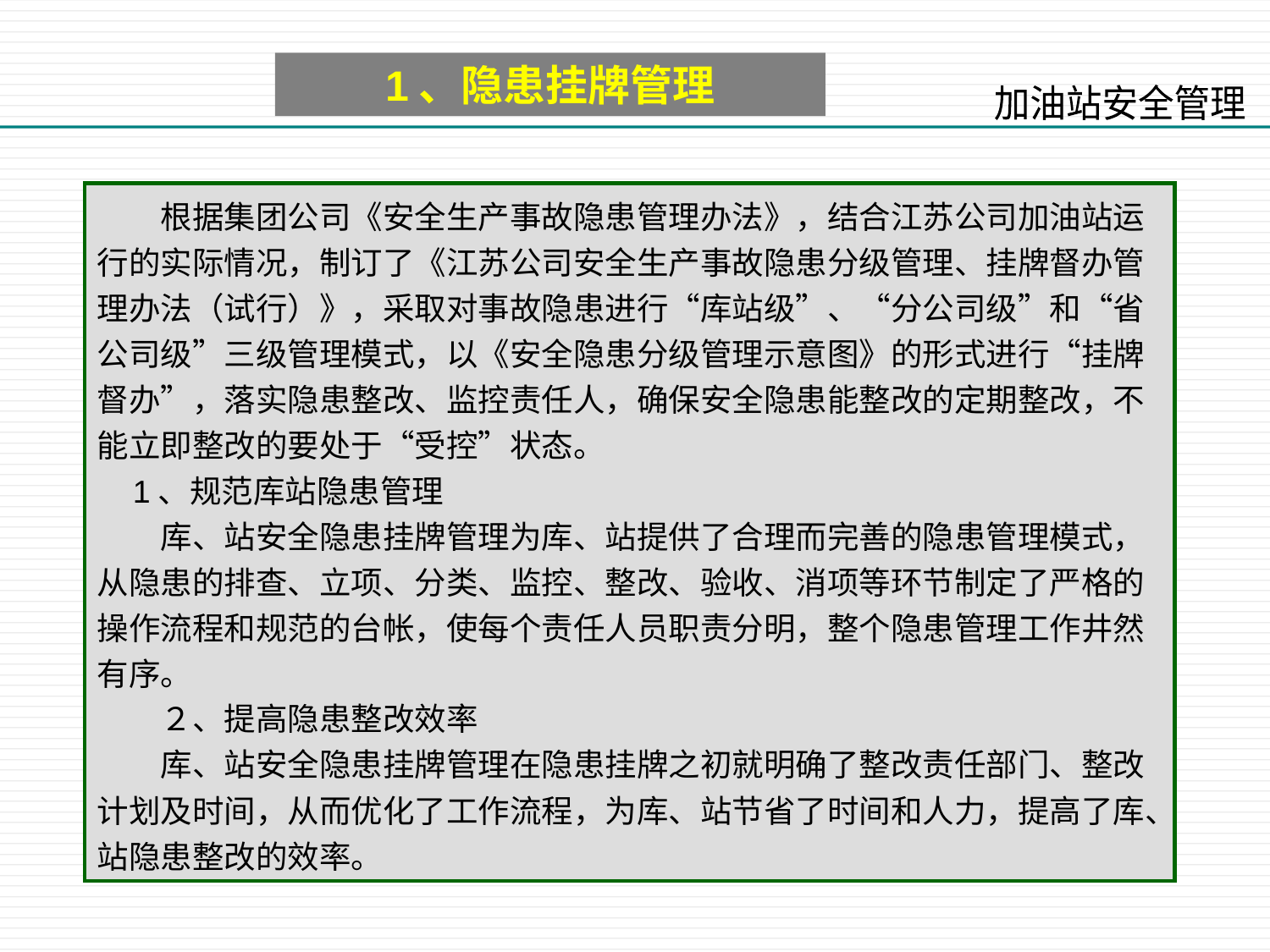

1、隐患挂牌管理
　　根据集团公司《安全生产事故隐患管理办法》，结合江苏公司加油站运行的实际情况，制订了《江苏公司安全生产事故隐患分级管理、挂牌督办管理办法（试行）》，采取对事故隐患进行“库站级”、“分公司级”和“省公司级”三级管理模式，以《安全隐患分级管理示意图》的形式进行“挂牌督办”，落实隐患整改、监控责任人，确保安全隐患能整改的定期整改，不能立即整改的要处于“受控”状态。
    1、规范库站隐患管理
　　库、站安全隐患挂牌管理为库、站提供了合理而完善的隐患管理模式，从隐患的排查、立项、分类、监控、整改、验收、消项等环节制定了严格的操作流程和规范的台帐，使每个责任人员职责分明，整个隐患管理工作井然有序。
　　２、提高隐患整改效率
　　库、站安全隐患挂牌管理在隐患挂牌之初就明确了整改责任部门、整改计划及时间，从而优化了工作流程，为库、站节省了时间和人力，提高了库、站隐患整改的效率。